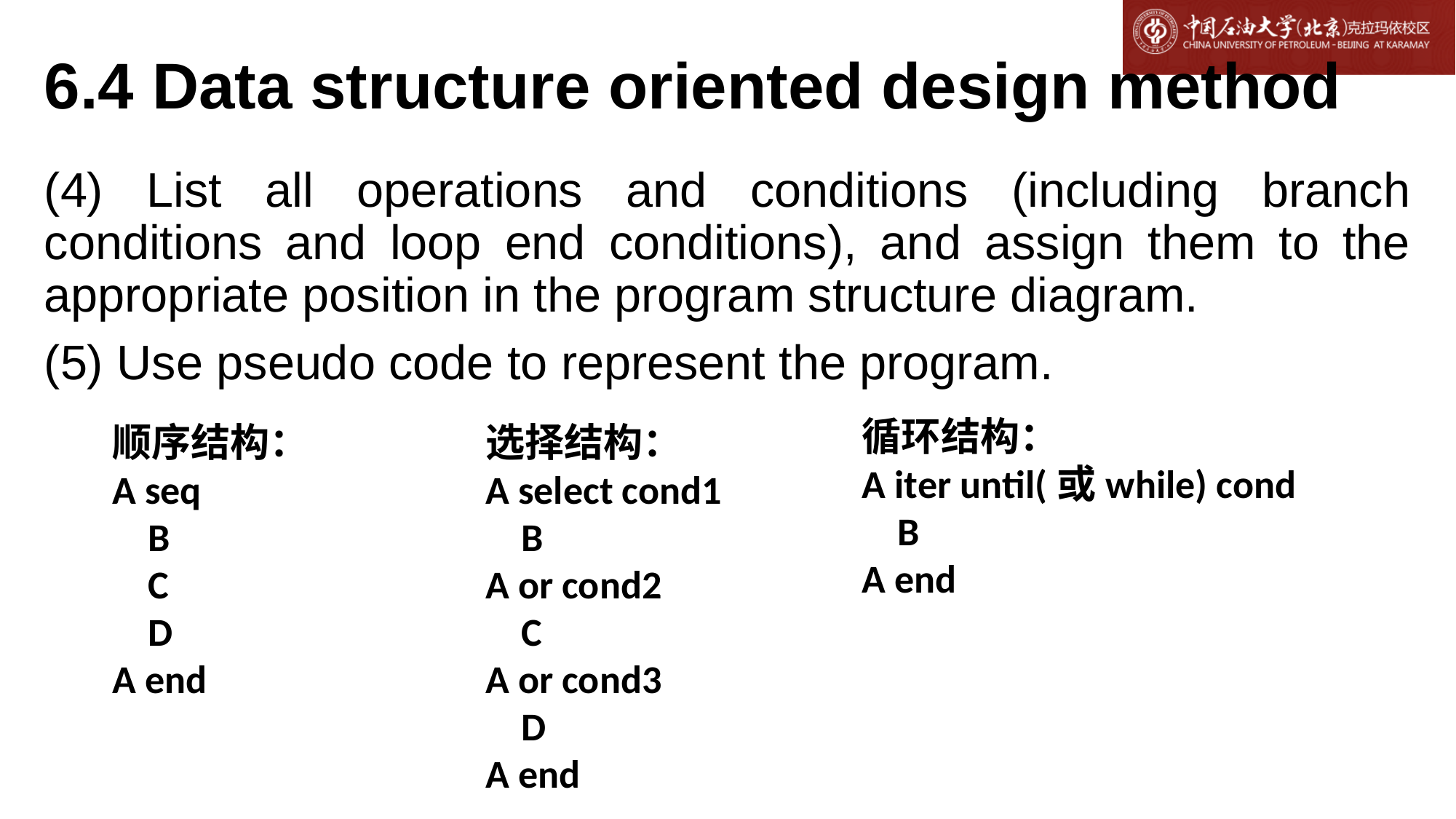

# 6.4 Data structure oriented design method
(4) List all operations and conditions (including branch conditions and loop end conditions), and assign them to the appropriate position in the program structure diagram.
(5) Use pseudo code to represent the program.
循环结构：
A iter until(或while) cond
    B
A end
选择结构：
A select cond1
    B
A or cond2
    C
A or cond3
    D
A end
顺序结构：
A seq
    B
    C
    D
A end